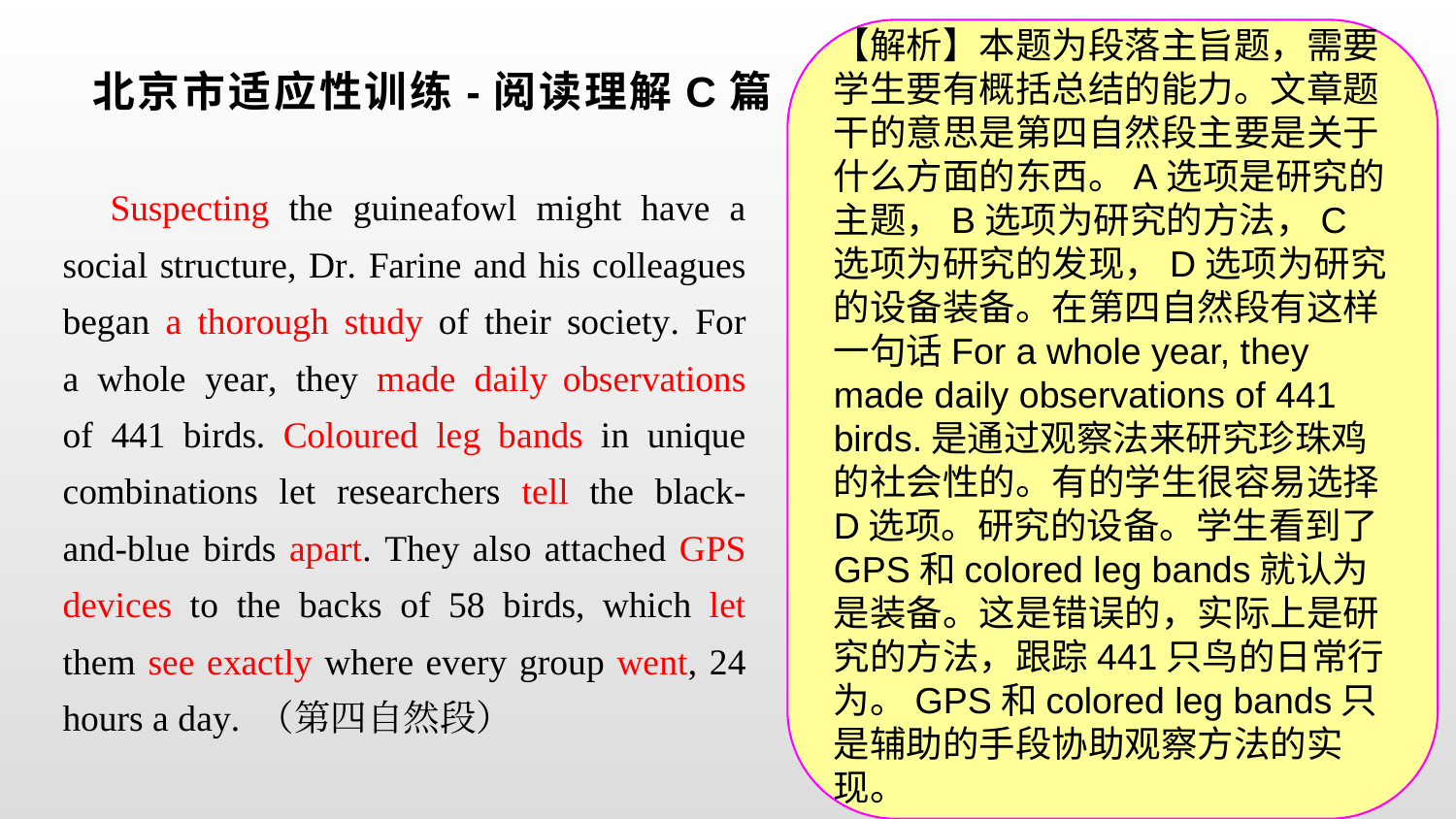

【解析】本题为段落主旨题，需要学生要有概括总结的能力。文章题干的意思是第四自然段主要是关于什么方面的东西。A选项是研究的主题，B选项为研究的方法，C选项为研究的发现，D选项为研究的设备装备。在第四自然段有这样一句话For a whole year, they made daily observations of 441 birds.是通过观察法来研究珍珠鸡的社会性的。有的学生很容易选择D选项。研究的设备。学生看到了GPS和colored leg bands就认为是装备。这是错误的，实际上是研究的方法，跟踪441只鸟的日常行为。GPS和colored leg bands只是辅助的手段协助观察方法的实现。

# 北京市适应性训练-阅读理解C篇
Suspecting the guineafowl might have a social structure, Dr. Farine and his colleagues began a thorough study of their society. For a whole year, they made daily observations of 441 birds. Coloured leg bands in unique combinations let researchers tell the black-and-blue birds apart. They also attached GPS devices to the backs of 58 birds, which let them see exactly where every group went, 24 hours a day. （第四自然段）